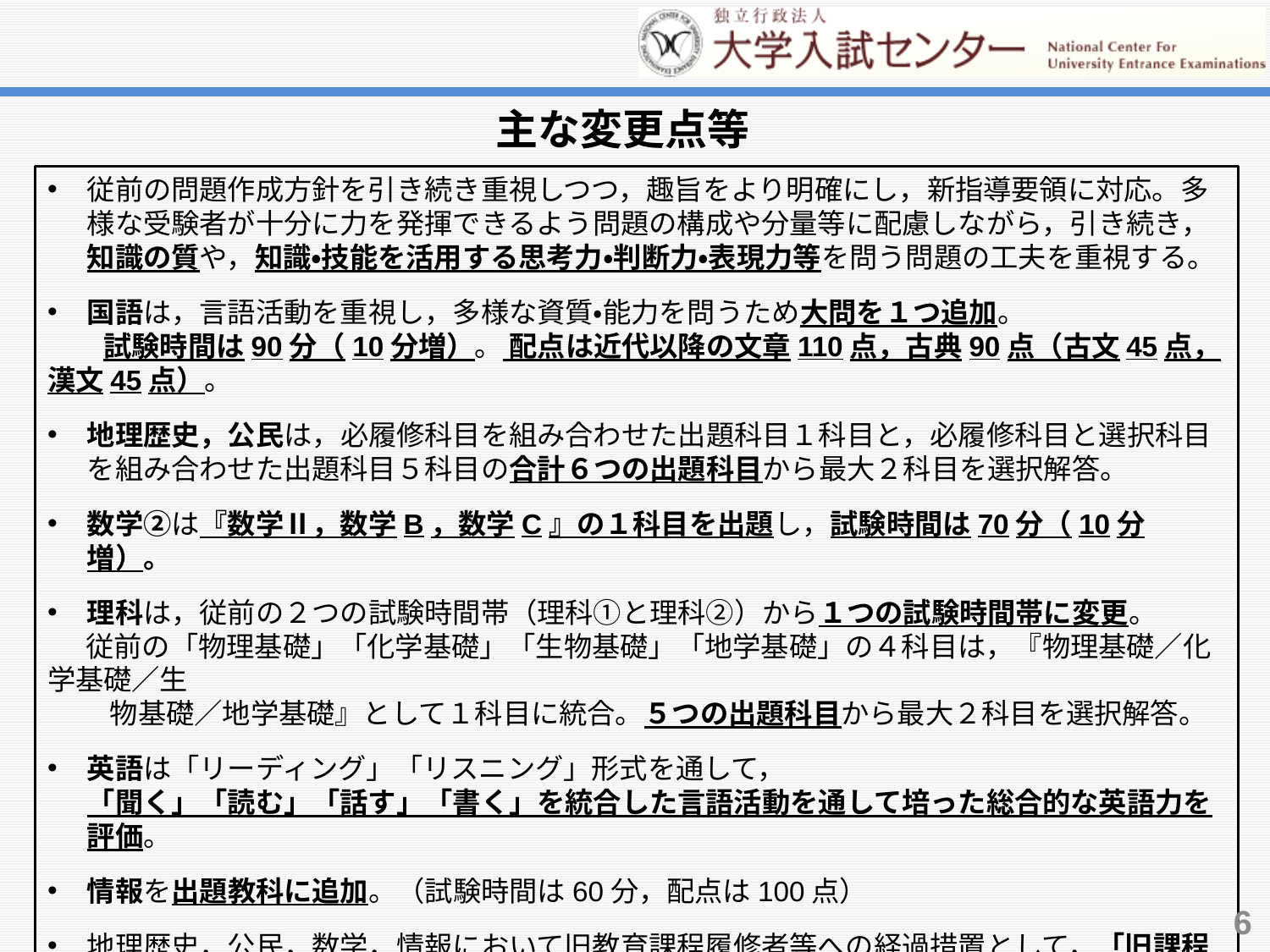

主な変更点等
従前の問題作成方針を引き続き重視しつつ，趣旨をより明確にし，新指導要領に対応。多様な受験者が十分に力を発揮できるよう問題の構成や分量等に配慮しながら，引き続き，知識の質や，知識・技能を活用する思考力・判断力・表現力等を問う問題の工夫を重視する。
国語は，言語活動を重視し，多様な資質・能力を問うため大問を１つ追加。
　　試験時間は90分（10分増）。 配点は近代以降の文章110点，古典90点（古文45点，漢文45点）。
地理歴史，公民は，必履修科目を組み合わせた出題科目１科目と，必履修科目と選択科目を組み合わせた出題科目５科目の合計６つの出題科目から最大２科目を選択解答。
数学②は『数学Ⅱ，数学B，数学C』の１科目を出題し，試験時間は70分（10分増）。
理科は，従前の２つの試験時間帯（理科①と理科②）から１つの試験時間帯に変更。
     従前の「物理基礎」「化学基礎」「生物基礎」「地学基礎」の４科目は，『物理基礎／化学基礎／生
　 　物基礎／地学基礎』として１科目に統合。５つの出題科目から最大２科目を選択解答。
英語は「リーディング」「リスニング」形式を通して，
「聞く」「読む」「話す」「書く」を統合した言語活動を通して培った総合的な英語力を評価。
情報を出題教科に追加。（試験時間は60分，配点は100点）
地理歴史，公民，数学，情報において旧教育課程履修者等への経過措置として，「旧課程科目」を出題。（新教育課程履修者は選択解答できない。）
得点調整の実施条件・方法を一部修正。

6